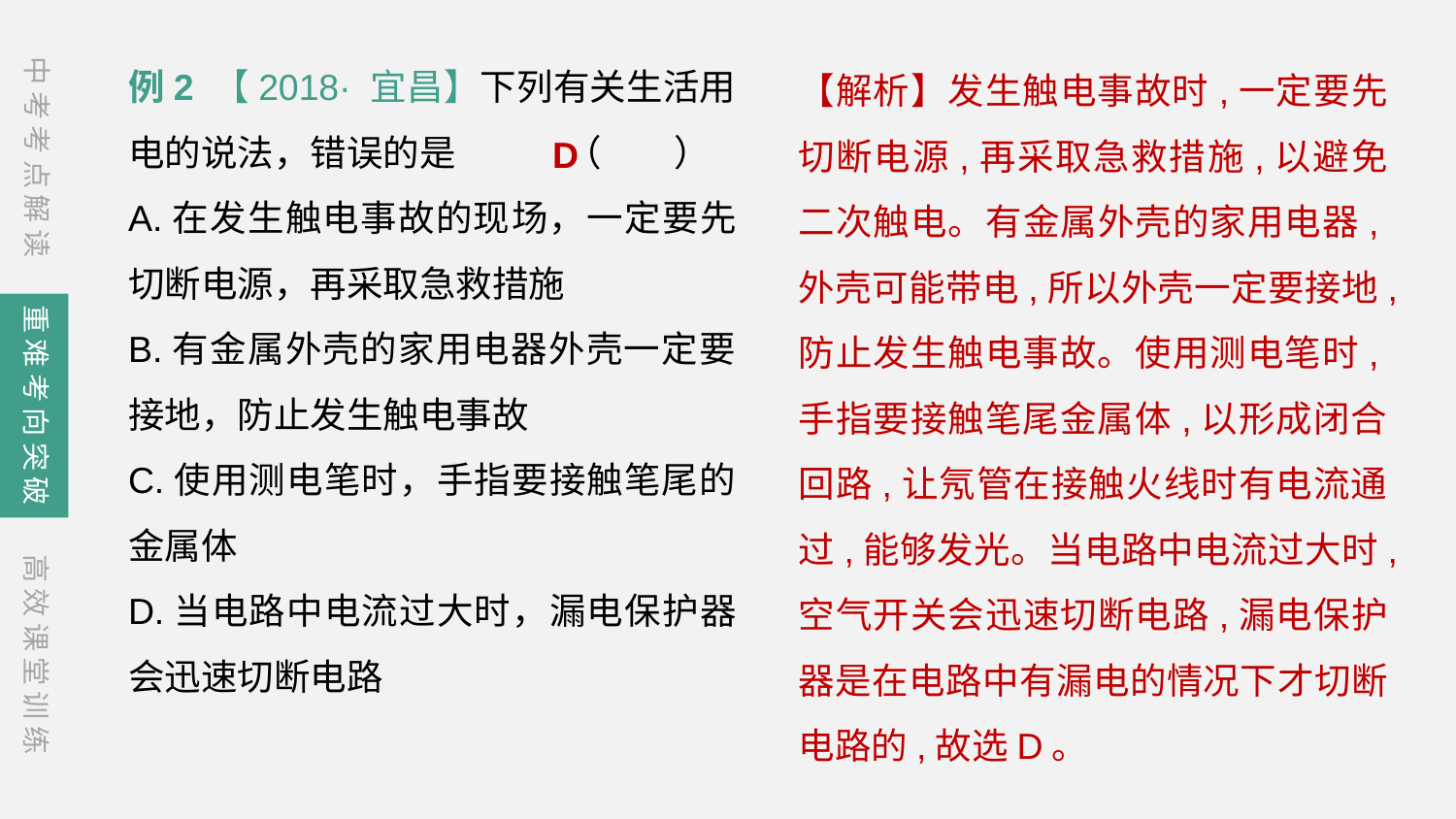

例2 【2018· 宜昌】下列有关生活用电的说法，错误的是	（　　）
A.在发生触电事故的现场，一定要先切断电源，再采取急救措施
B.有金属外壳的家用电器外壳一定要接地，防止发生触电事故
C.使用测电笔时，手指要接触笔尾的金属体
D.当电路中电流过大时，漏电保护器会迅速切断电路
【解析】发生触电事故时,一定要先切断电源,再采取急救措施,以避免二次触电。有金属外壳的家用电器,外壳可能带电,所以外壳一定要接地,防止发生触电事故。使用测电笔时,手指要接触笔尾金属体,以形成闭合回路,让氖管在接触火线时有电流通过,能够发光。当电路中电流过大时,空气开关会迅速切断电路,漏电保护器是在电路中有漏电的情况下才切断电路的,故选D。
中考考点解读
D
重难考向突破

高效课堂训练